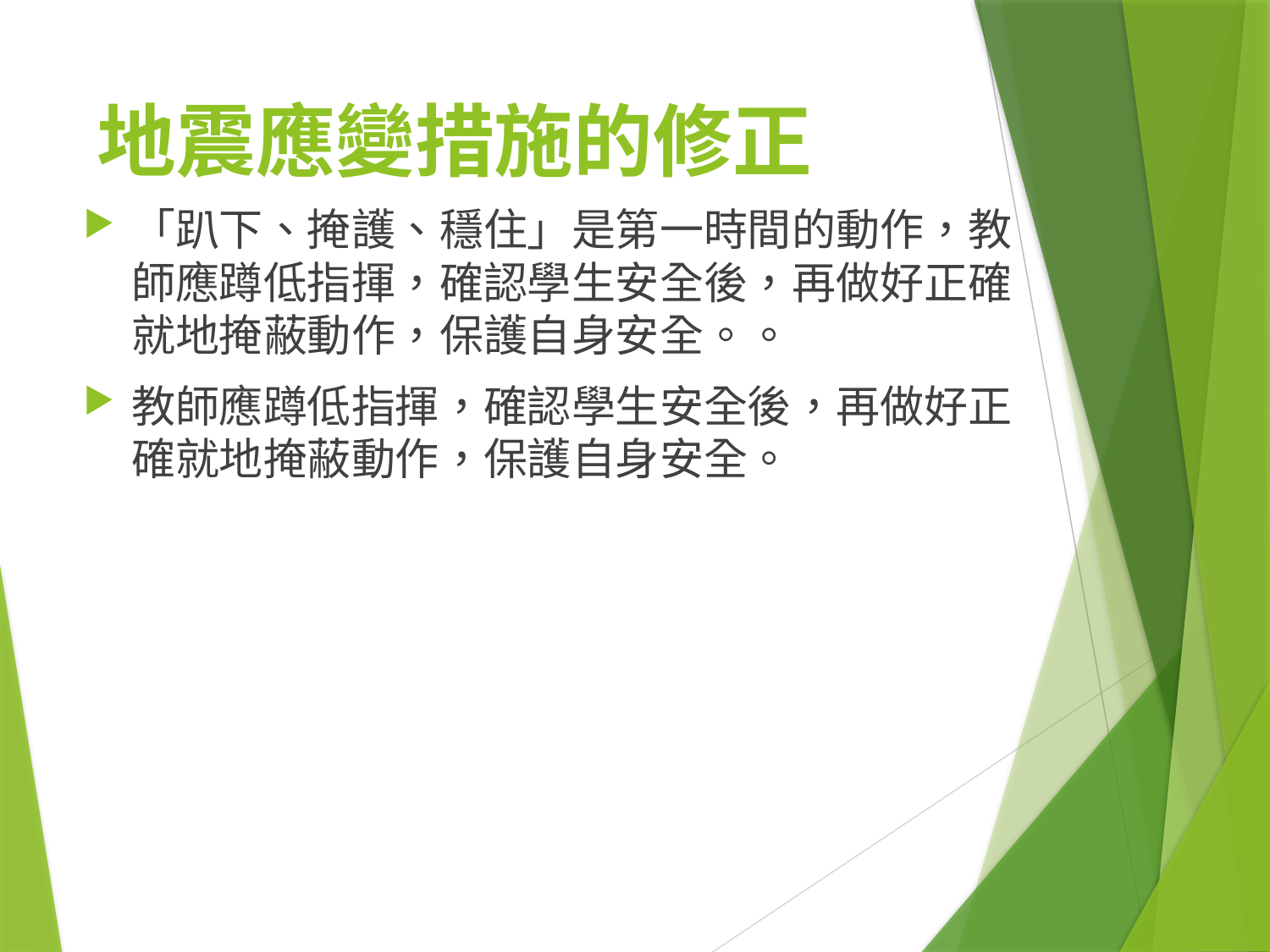

# 地震應變措施的修正
「趴下、掩護、穩住」是第一時間的動作，教師應蹲低指揮，確認學生安全後，再做好正確就地掩蔽動作，保護自身安全。。
教師應蹲低指揮，確認學生安全後，再做好正確就地掩蔽動作，保護自身安全。